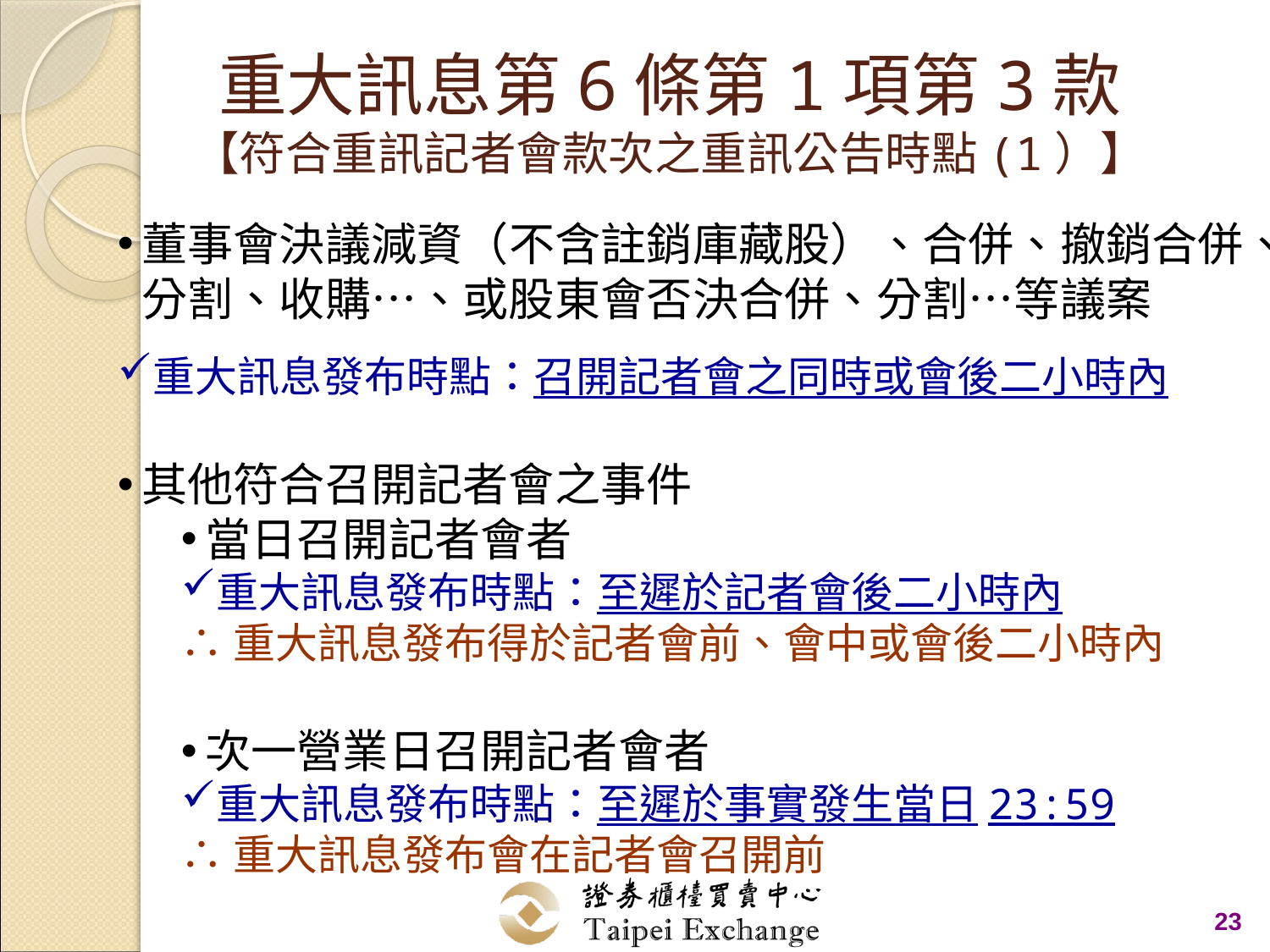

# 重大訊息第6條第1項第3款 【符合重訊記者會款次之重訊公告時點(1）】
董事會決議減資（不含註銷庫藏股）、合併、撤銷合併、分割、收購…、或股東會否決合併、分割…等議案
重大訊息發布時點：召開記者會之同時或會後二小時內

其他符合召開記者會之事件
當日召開記者會者
重大訊息發布時點：至遲於記者會後二小時內
∴重大訊息發布得於記者會前、會中或會後二小時內

次一營業日召開記者會者
重大訊息發布時點：至遲於事實發生當日23:59
∴重大訊息發布會在記者會召開前

23